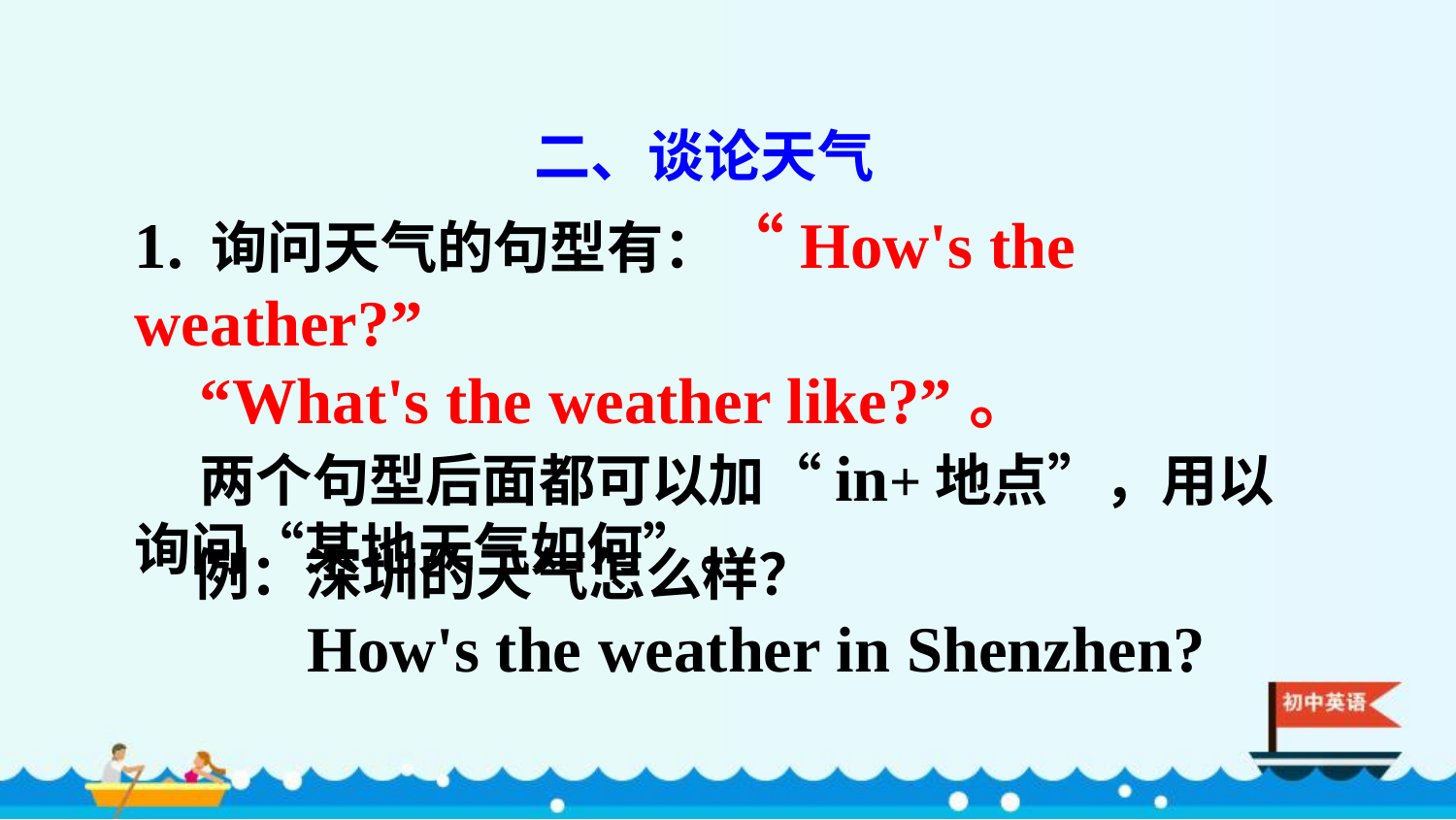

二、谈论天气
1. 询问天气的句型有：“How's the weather?”
    “What's the weather like?”。
    两个句型后面都可以加“in+地点”，用以询问“某地天气如何”。
例：深圳的天气怎么样？
       How's the weather in Shenzhen?